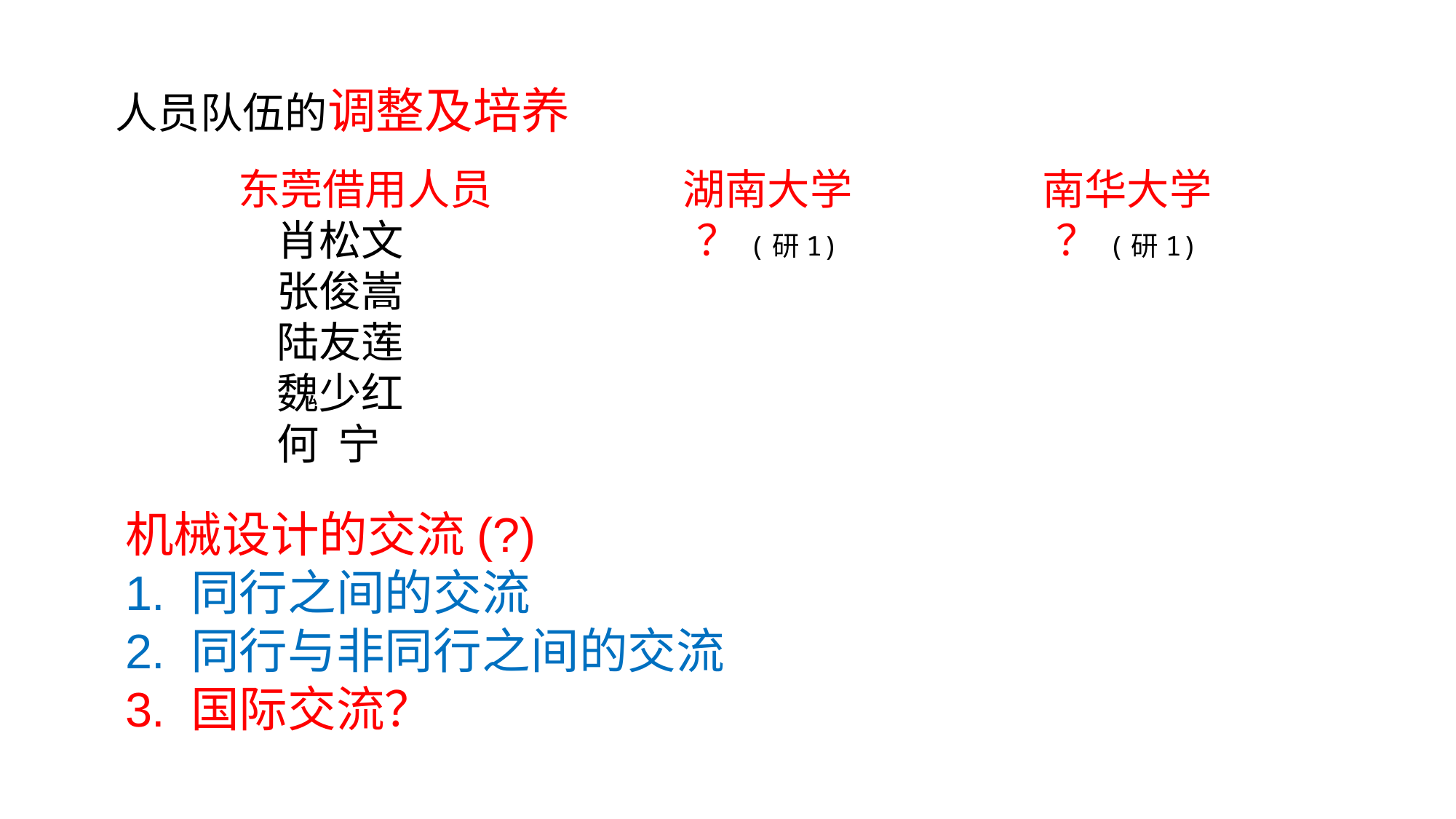

人员队伍的调整及培养
东莞借用人员
   肖松文
   张俊嵩
   陆友莲
   魏少红
   何  宁
湖南大学
？(研1)
南华大学
？(研1)
机械设计的交流(?)
1. 同行之间的交流
2. 同行与非同行之间的交流
3. 国际交流？